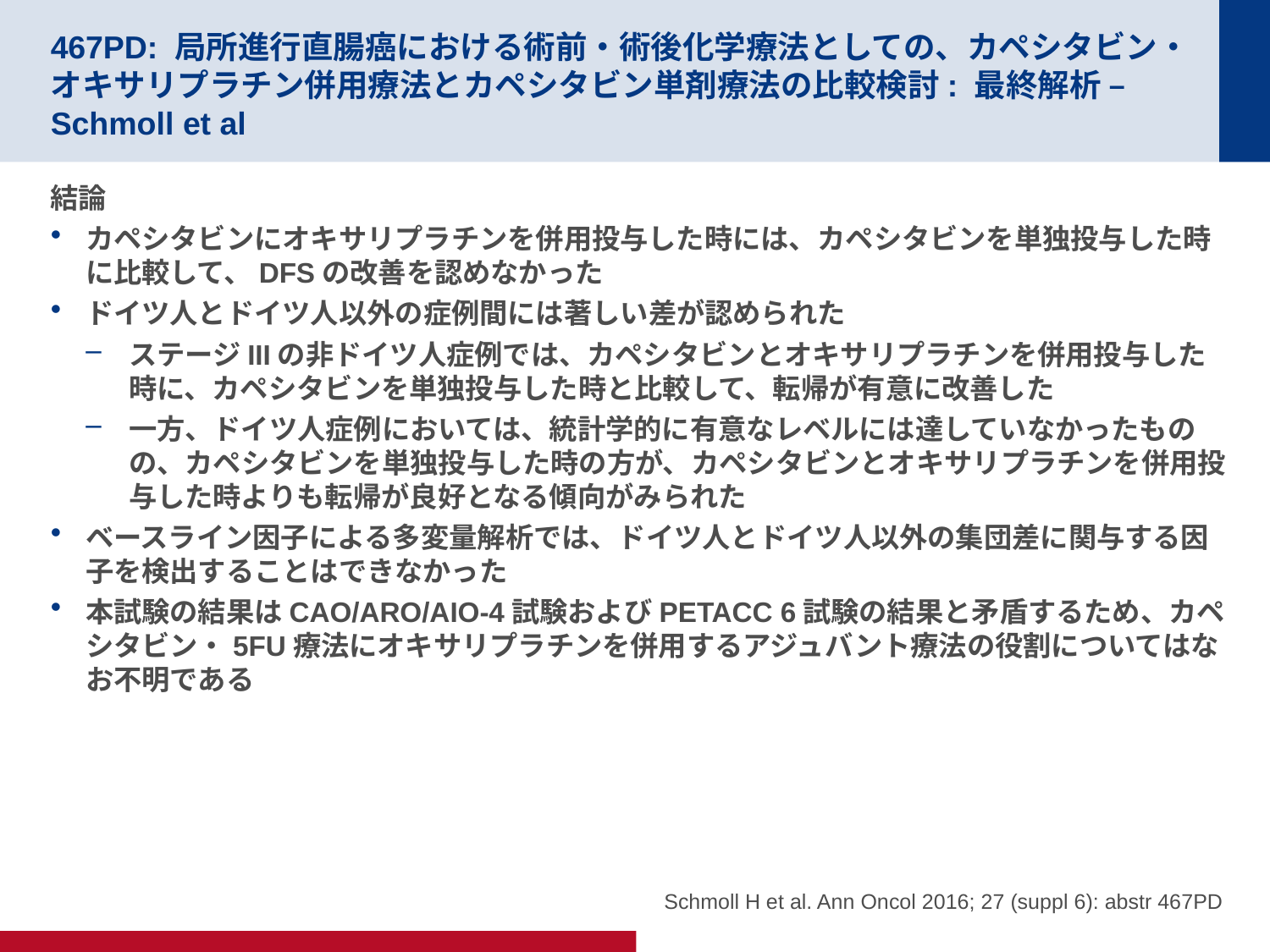

# 467PD: 局所進行直腸癌における術前・術後化学療法としての、カペシタビン・オキサリプラチン併用療法とカペシタビン単剤療法の比較検討: 最終解析 – Schmoll et al
結論
カペシタビンにオキサリプラチンを併用投与した時には、カペシタビンを単独投与した時に比較して、DFSの改善を認めなかった
ドイツ人とドイツ人以外の症例間には著しい差が認められた
ステージIIIの非ドイツ人症例では、カペシタビンとオキサリプラチンを併用投与した時に、カペシタビンを単独投与した時と比較して、転帰が有意に改善した
一方、ドイツ人症例においては、統計学的に有意なレベルには達していなかったものの、カペシタビンを単独投与した時の方が、カペシタビンとオキサリプラチンを併用投与した時よりも転帰が良好となる傾向がみられた
ベースライン因子による多変量解析では、ドイツ人とドイツ人以外の集団差に関与する因子を検出することはできなかった
本試験の結果はCAO/ARO/AIO-4試験およびPETACC 6試験の結果と矛盾するため、カペシタビン・5FU療法にオキサリプラチンを併用するアジュバント療法の役割についてはなお不明である
Schmoll H et al. Ann Oncol 2016; 27 (suppl 6): abstr 467PD